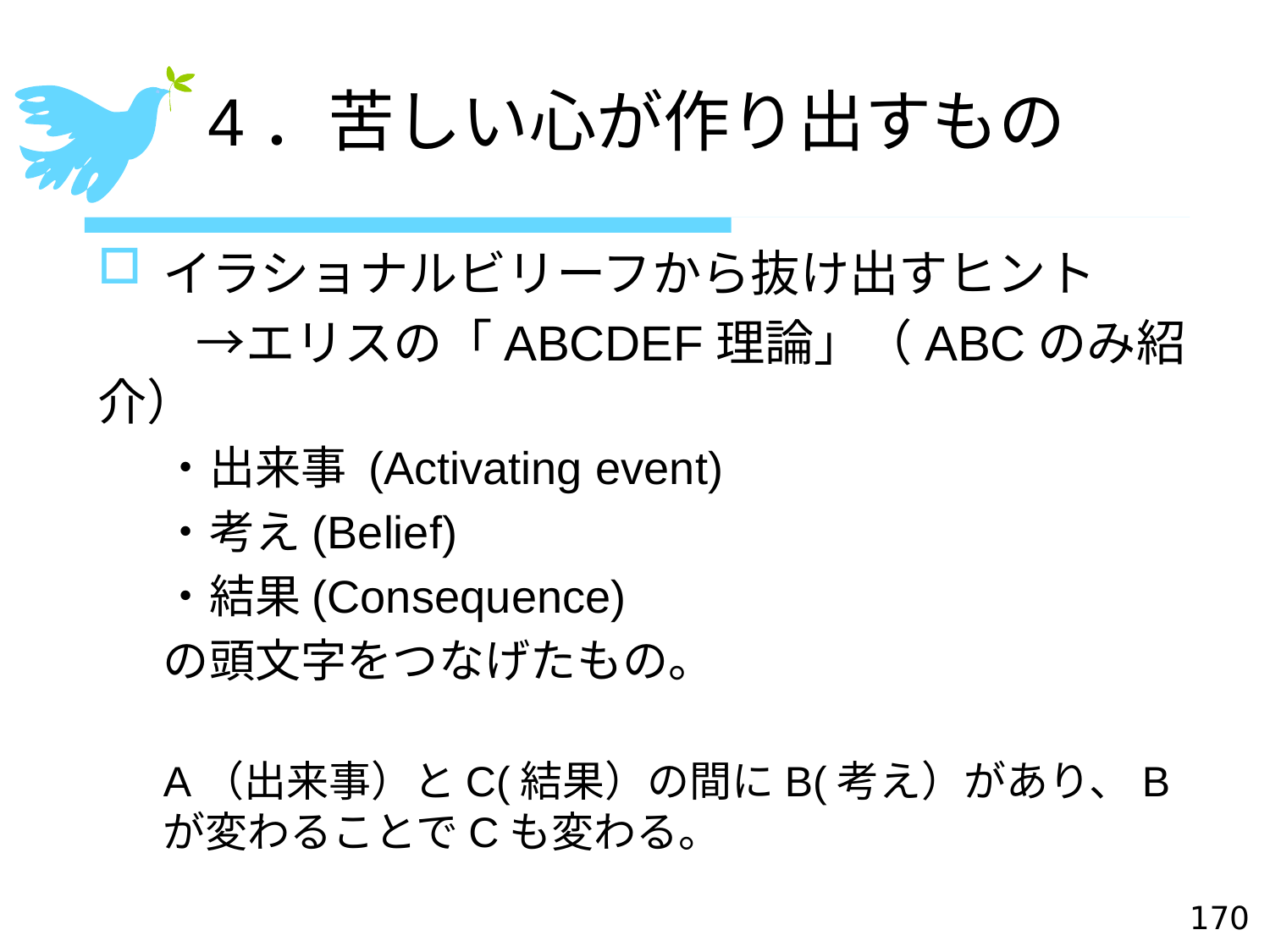

# 4．苦しい心が作り出すもの
イラショナルビリーフから抜け出すヒント
　　→エリスの「ABCDEF理論」（ABCのみ紹介）
・出来事 (Activating event)
・考え(Belief)
・結果(Consequence)
の頭文字をつなげたもの。

A（出来事）とC(結果）の間にB(考え）があり、Bが変わることでCも変わる。

170